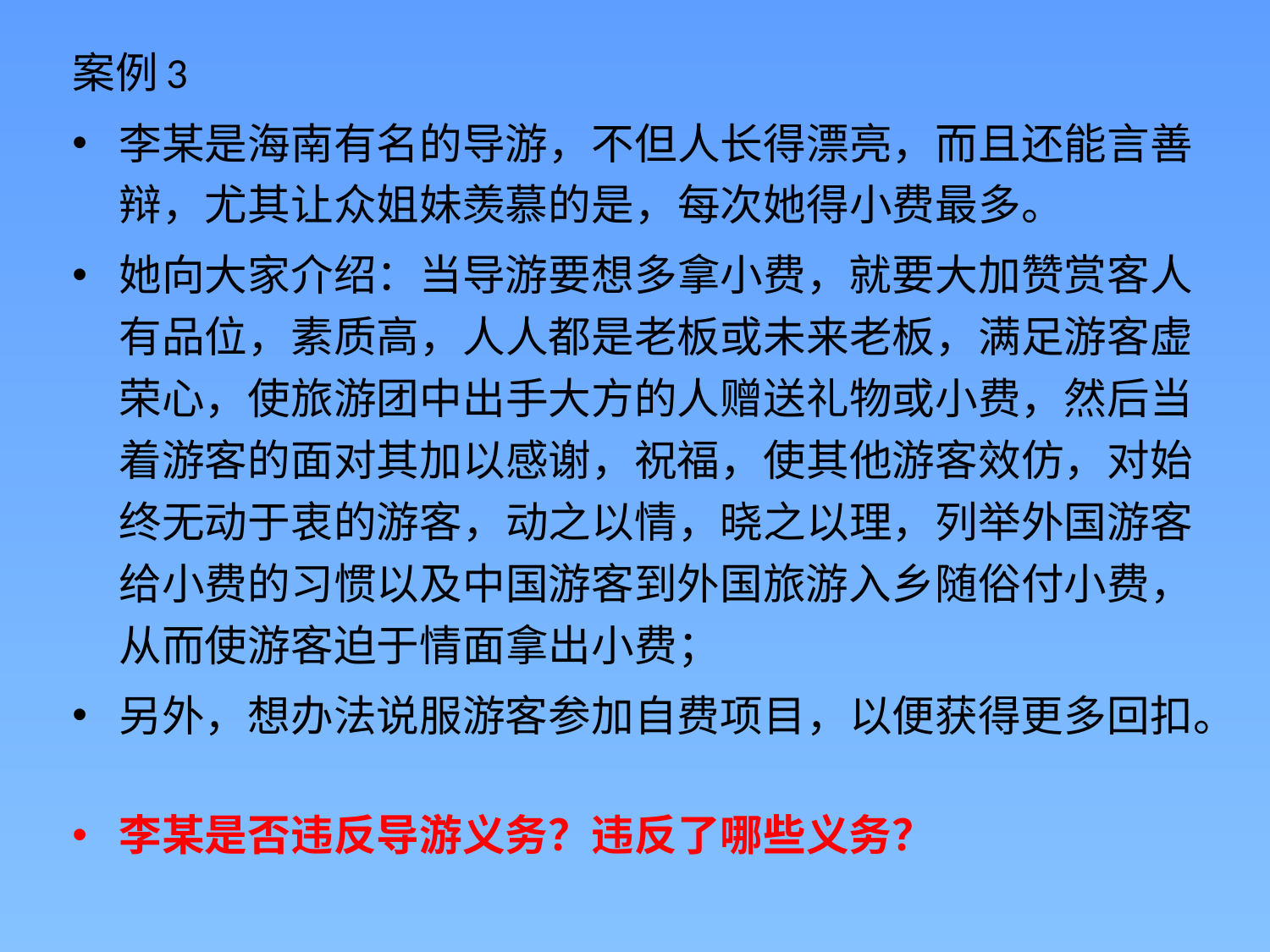

案例3
李某是海南有名的导游，不但人长得漂亮，而且还能言善辩，尤其让众姐妹羡慕的是，每次她得小费最多。
她向大家介绍：当导游要想多拿小费，就要大加赞赏客人有品位，素质高，人人都是老板或未来老板，满足游客虚荣心，使旅游团中出手大方的人赠送礼物或小费，然后当着游客的面对其加以感谢，祝福，使其他游客效仿，对始终无动于衷的游客，动之以情，晓之以理，列举外国游客给小费的习惯以及中国游客到外国旅游入乡随俗付小费，从而使游客迫于情面拿出小费；
另外，想办法说服游客参加自费项目，以便获得更多回扣。

李某是否违反导游义务？违反了哪些义务？